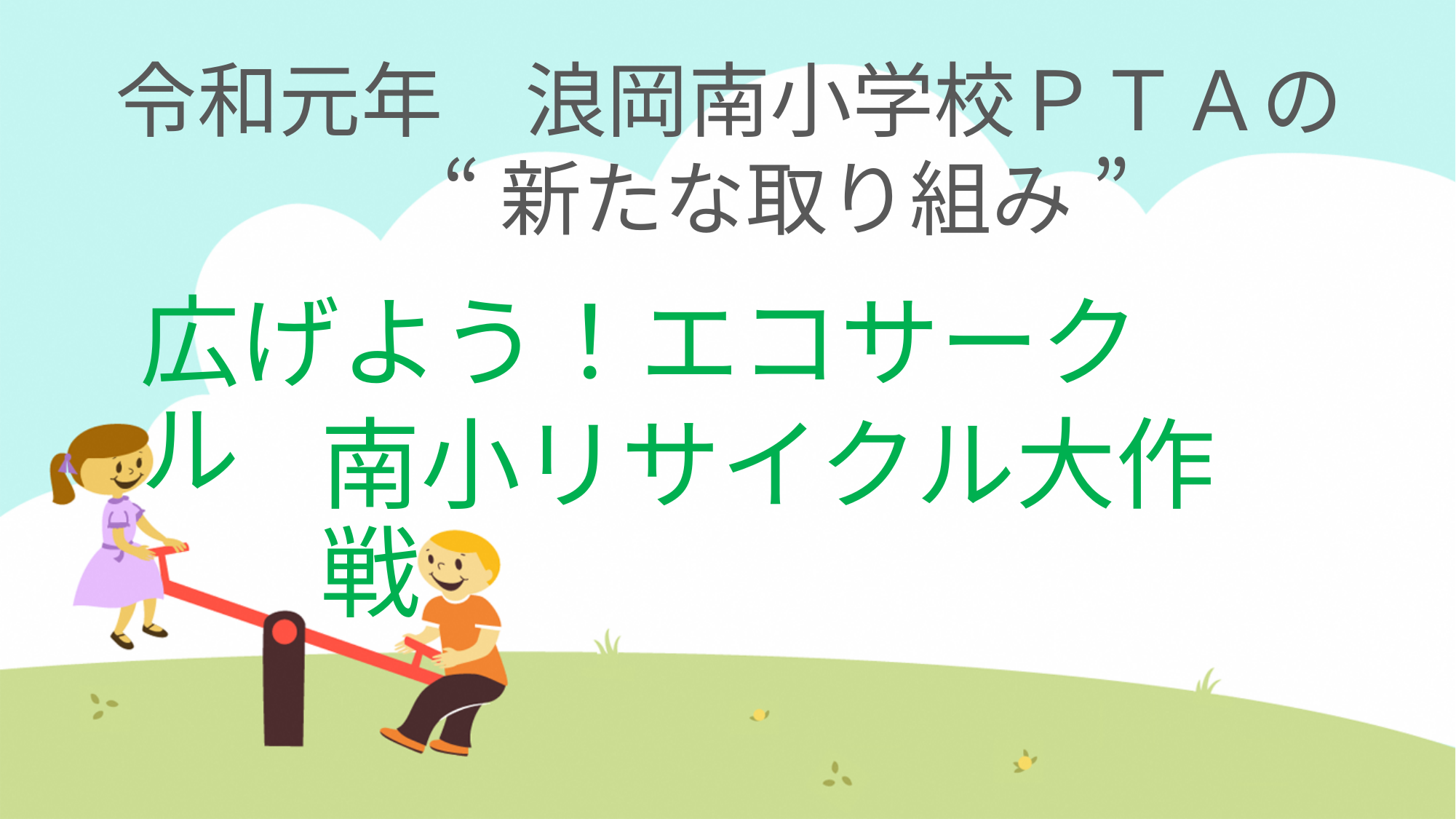

# 令和元年　浪岡南小学校ＰＴＡの 　　　　“ 新たな取り組み ”
広げよう！エコサークル
南小リサイクル大作戦